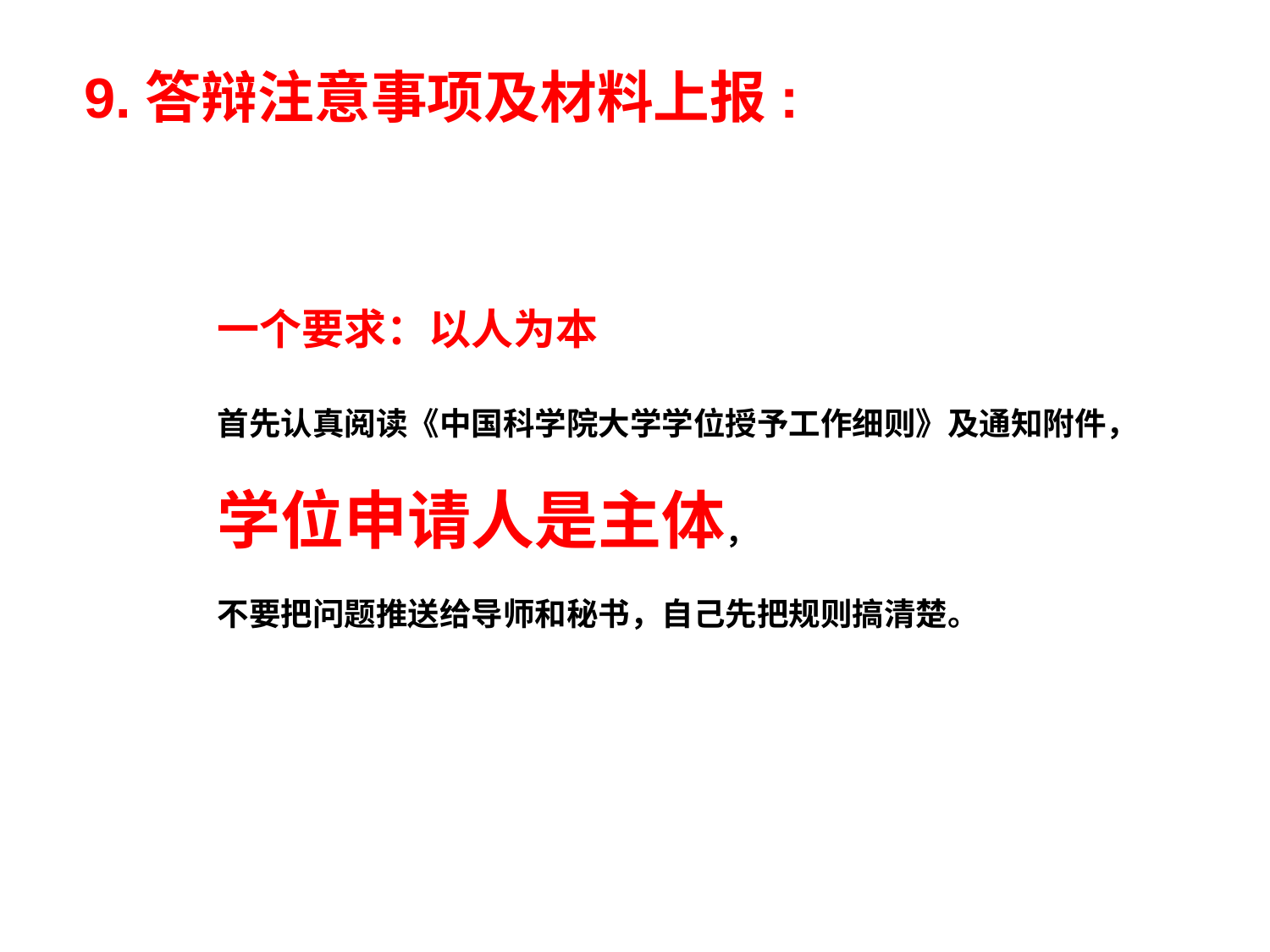

9.答辩注意事项及材料上报:
一个要求：以人为本

首先认真阅读《中国科学院大学学位授予工作细则》及通知附件，

学位申请人是主体，

不要把问题推送给导师和秘书，自己先把规则搞清楚。